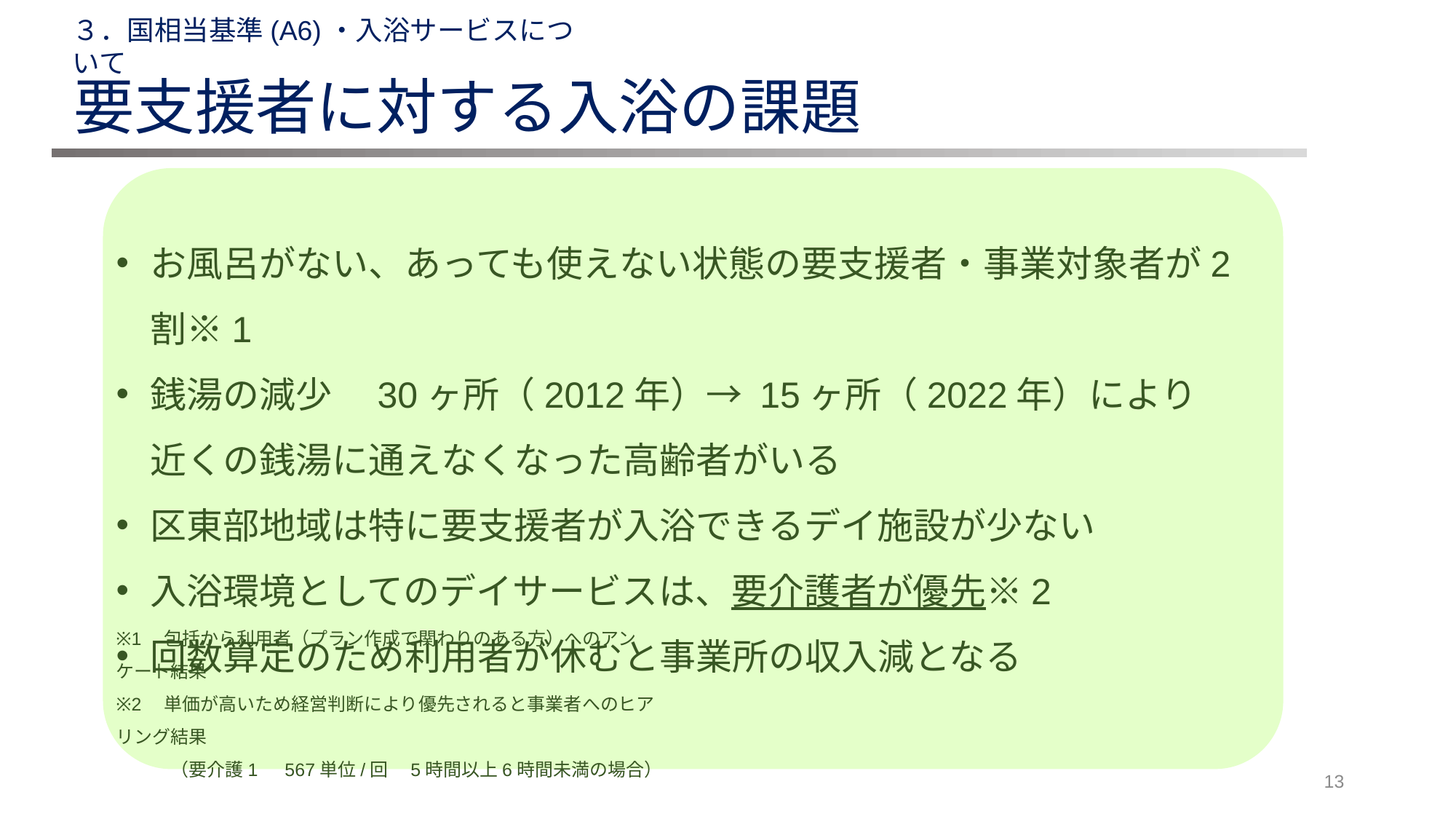

３．国相当基準(A6)・入浴サービスについて
要支援者に対する入浴の課題

お風呂がない、あっても使えない状態の要支援者・事業対象者が2割※1
銭湯の減少　30ヶ所（2012年）→ 15ヶ所（2022年）により
近くの銭湯に通えなくなった高齢者がいる
区東部地域は特に要支援者が入浴できるデイ施設が少ない
入浴環境としてのデイサービスは、要介護者が優先※2
回数算定のため利用者が休むと事業所の収入減となる
※1　包括から利用者（プラン作成で関わりのある方）へのアンケート結果
※2　単価が高いため経営判断により優先されると事業者へのヒアリング結果
　　　（要介護1　567単位/回　5時間以上6時間未満の場合）
13